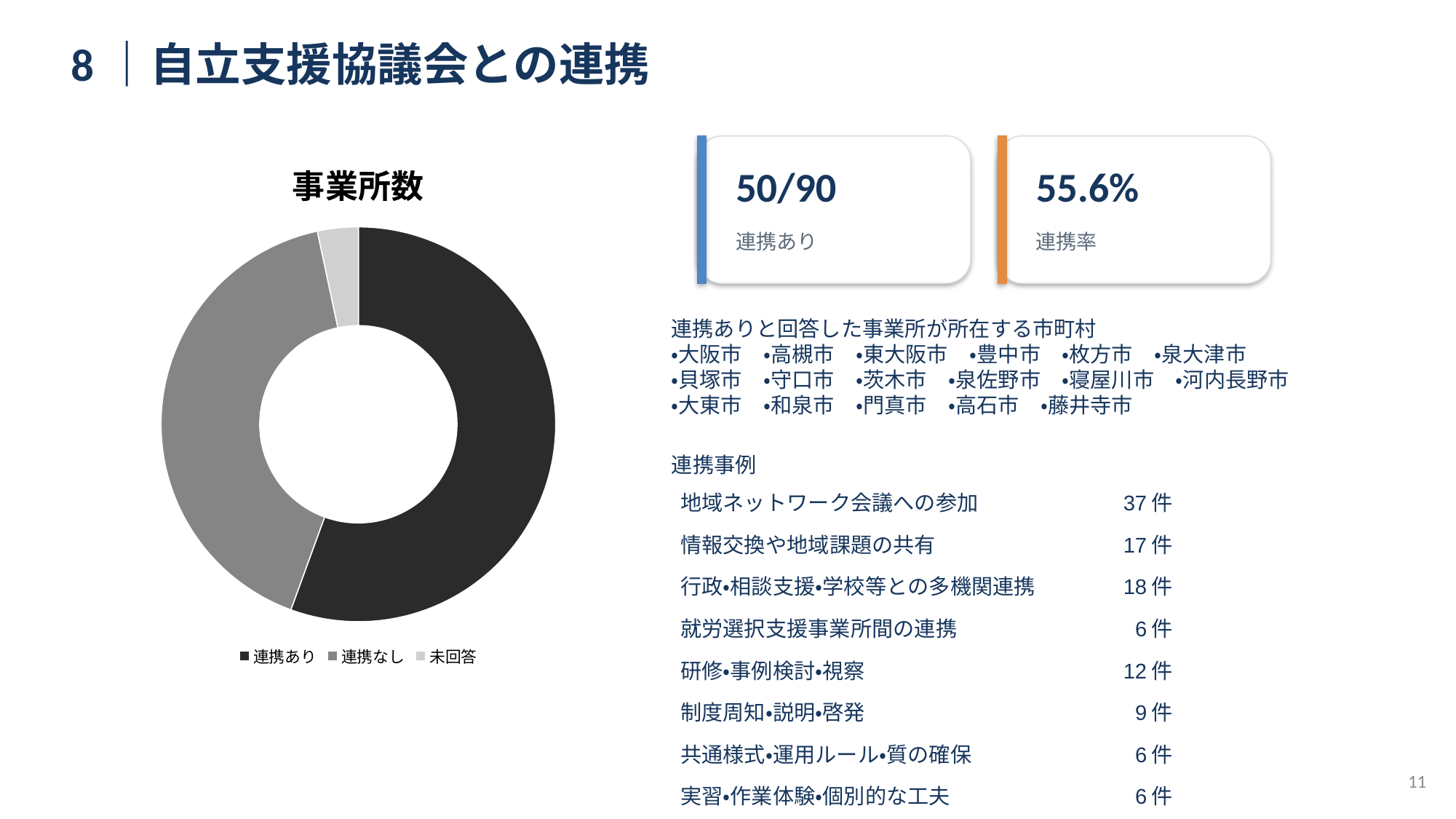

8｜自立支援協議会との連携

### Chart: 事業所数

| Category | 事業所数 |
|---|---|
| 連携あり | 50.0 |
| 連携なし | 37.0 |
| 未回答 | 3.0 |
50/90
55.6%
連携あり
連携率
連携ありと回答した事業所が所在する市町村
・大阪市　・高槻市　・東大阪市　・豊中市　・枚方市　・泉大津市
・貝塚市　・守口市　・茨木市　・泉佐野市　・寝屋川市　・河内長野市
・大東市　・和泉市　・門真市　・高石市　・藤井寺市
連携事例
| 地域ネットワーク会議への参加 | 37件 |
| --- | --- |
| 情報交換や地域課題の共有 | 17件 |
| 行政・相談支援・学校等との多機関連携 | 18件 |
| 就労選択支援事業所間の連携 | 6件 |
| 研修・事例検討・視察 | 12件 |
| 制度周知・説明・啓発 | 9件 |
| 共通様式・運用ルール・質の確保 | 6件 |
| 実習・作業体験・個別的な工夫 | 6件 |
| 今後実施予定・検討段階 | 7件 |
11